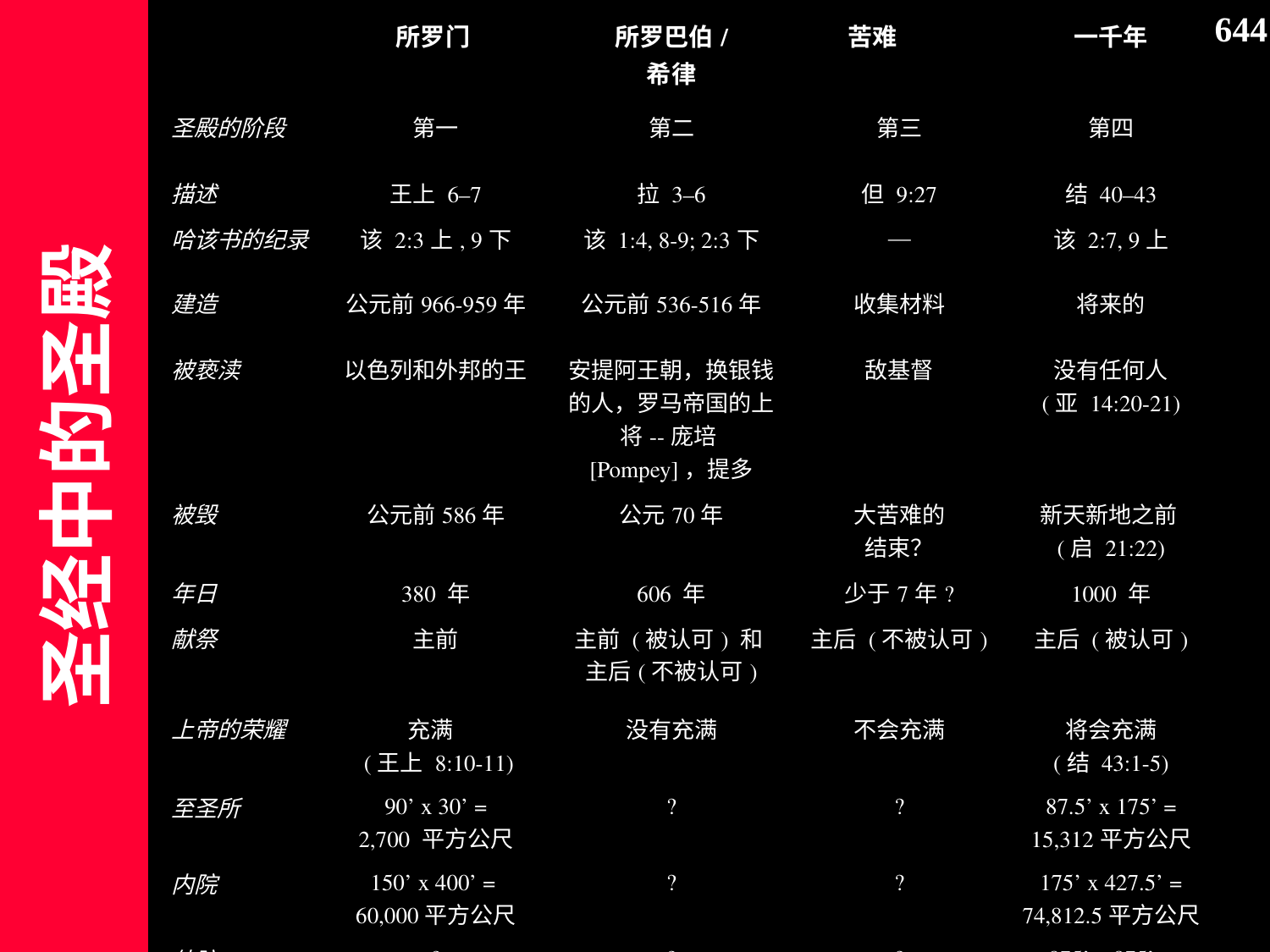

644
|  | 所罗门 | 所罗巴伯/ 希律 | 苦难 | 一千年 |
| --- | --- | --- | --- | --- |
| 圣殿的阶段 | 第一 | 第二 | 第三 | 第四 |
| 描述 | 王上 6–7 | 拉 3–6 | 但 9:27 | 结 40–43 |
| 哈该书的纪录 | 该 2:3上, 9下 | 该 1:4, 8-9; 2:3下 | — | 该 2:7, 9上 |
| 建造 | 公元前966-959年 | 公元前536-516年 | 收集材料 | 将来的 |
| 被亵渎 | 以色列和外邦的王 | 安提阿王朝，换银钱的人，罗马帝国的上将--庞培[Pompey]，提多 | 敌基督 | 没有任何人 (亚 14:20-21) |
| 被毁 | 公元前586年 | 公元70年 | 大苦难的 结束？ | 新天新地之前 (启 21:22) |
| 年日 | 380 年 | 606 年 | 少于7年? | 1000 年 |
| 献祭 | 主前 | 主前 (被认可) 和 主后(不被认可) | 主后 (不被认可) | 主后 (被认可) |
| 上帝的荣耀 | 充满 (王上 8:10-11) | 没有充满 | 不会充满 | 将会充满 (结 43:1-5) |
| 至圣所 | 90’ x 30’ = 2,700 平方公尺 | ? | ? | 87.5’ x 175’ = 15,312平方公尺 |
| 内院 | 150’ x 400’ = 60,000平方公尺 | ? | ? | 175’ x 427.5’ = 74,812.5平方公尺 |
| 外院 | ? | ? | ? | 875’ x 875’ = 765,625平方公尺 |
# 圣经中的圣殿